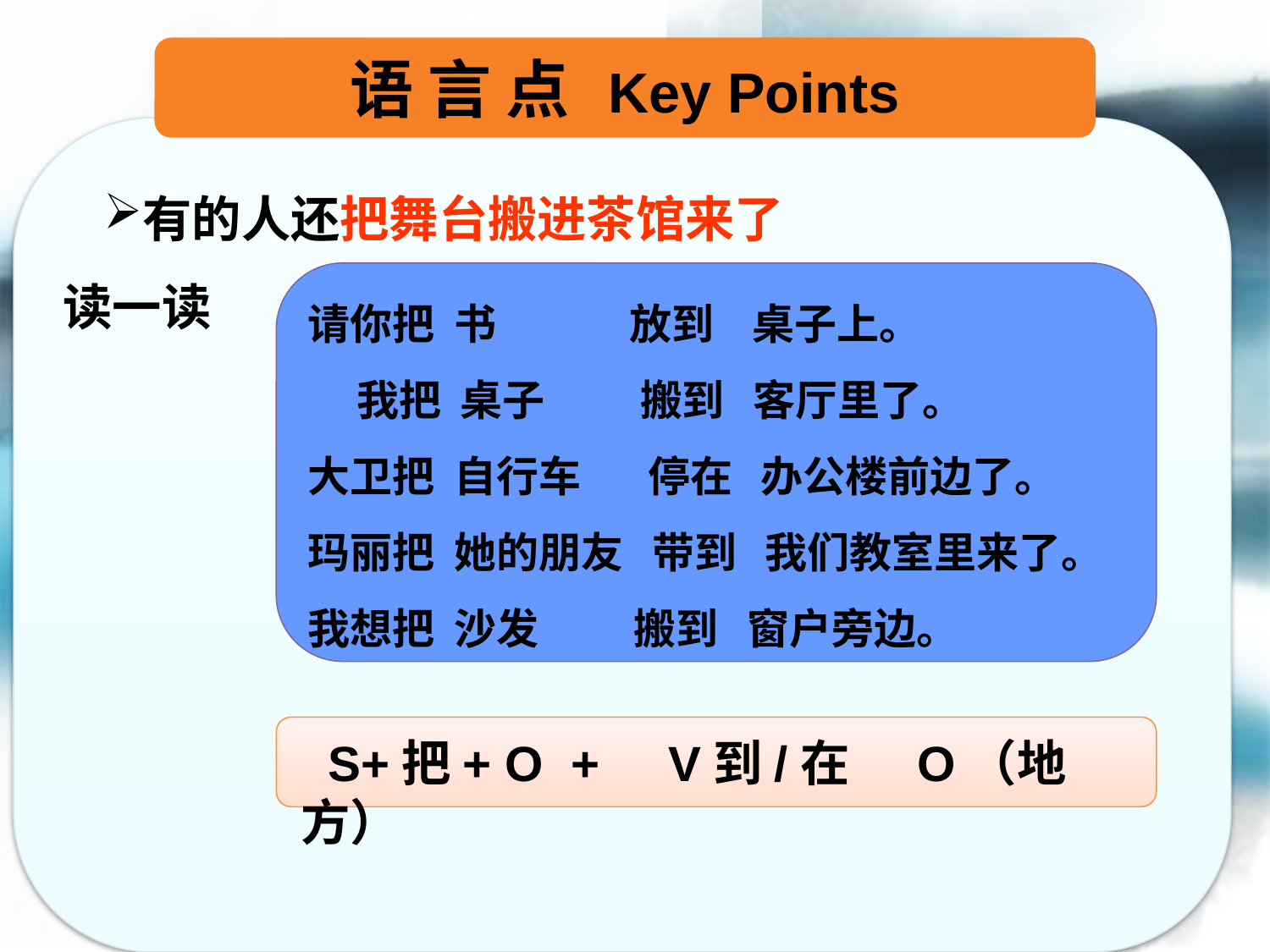

语 言 点  Key Points

有的人还把舞台搬进茶馆来了
请你把  书              放到    桌子上。
    我把  桌子          搬到   客厅里了。
大卫把  自行车       停在   办公楼前边了。
玛丽把  她的朋友   带到   我们教室里来了。
我想把  沙发          搬到   窗户旁边。
读一读

  S+把+ O  +     V到/在     O（地方）